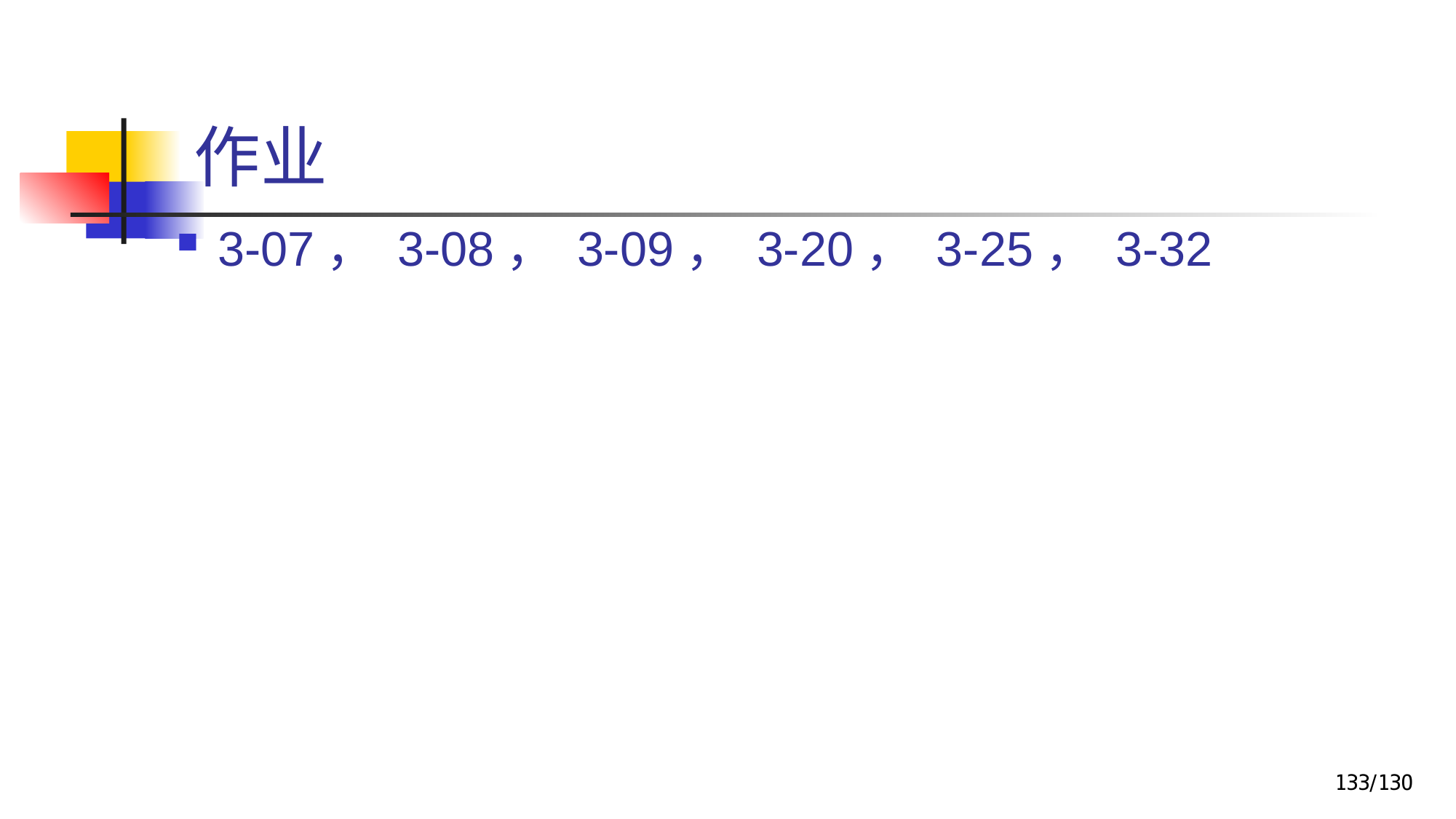

# 作业
3-07， 3-08， 3-09， 3-20， 3-25， 3-32
133/130